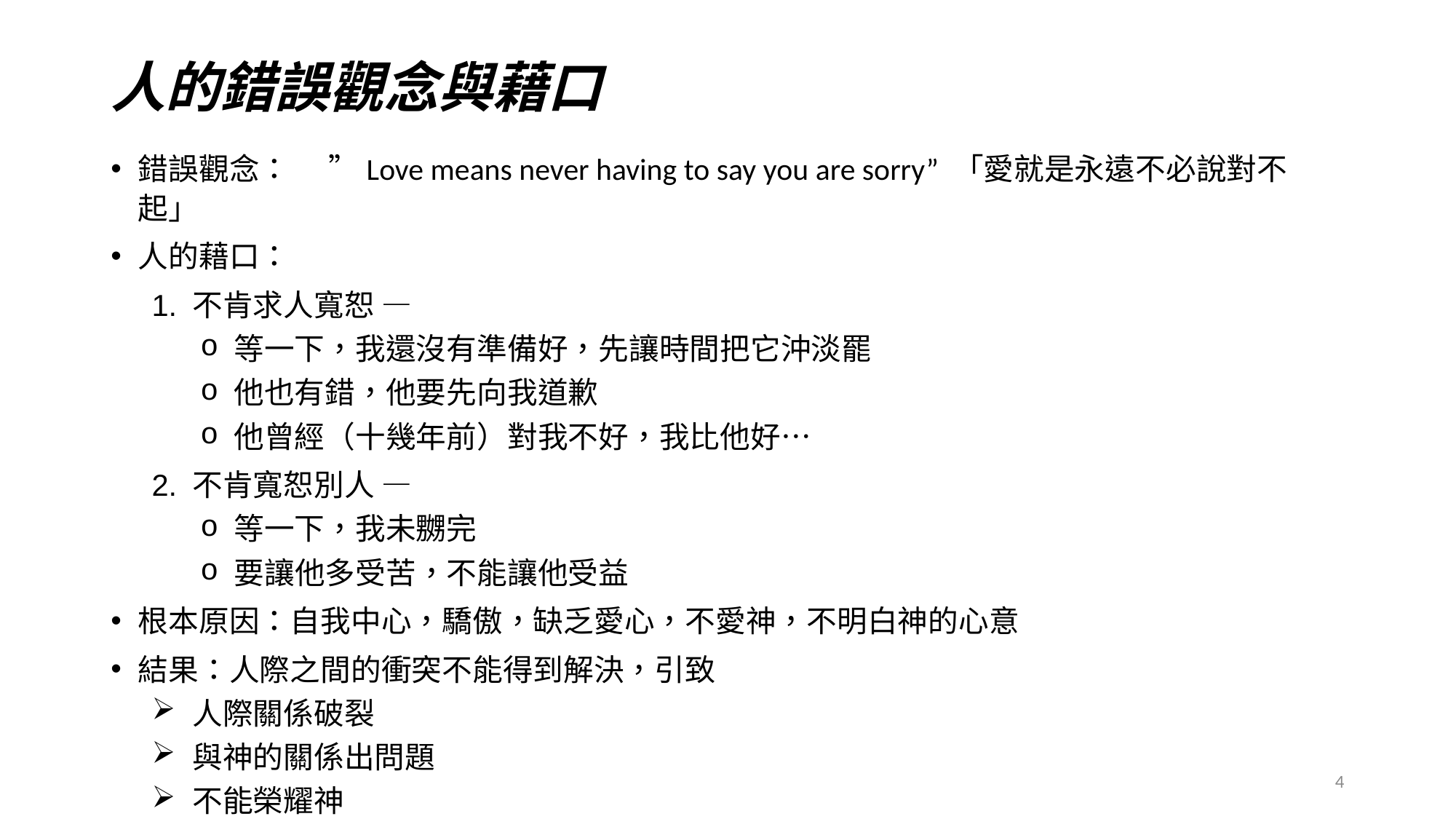

# 人的錯誤觀念與藉口
錯誤觀念：	”Love means never having to say you are sorry” 「愛就是永遠不必說對不起」
人的藉口：
不肯求人寬恕 —
等一下，我還沒有準備好，先讓時間把它沖淡罷
他也有錯，他要先向我道歉
他曾經（十幾年前）對我不好，我比他好…
不肯寬恕別人 —
等一下，我未嬲完
要讓他多受苦，不能讓他受益
根本原因：自我中心，驕傲，缺乏愛心，不愛神，不明白神的心意
結果：人際之間的衝突不能得到解決，引致
人際關係破裂
與神的關係出問題
不能榮耀神

4